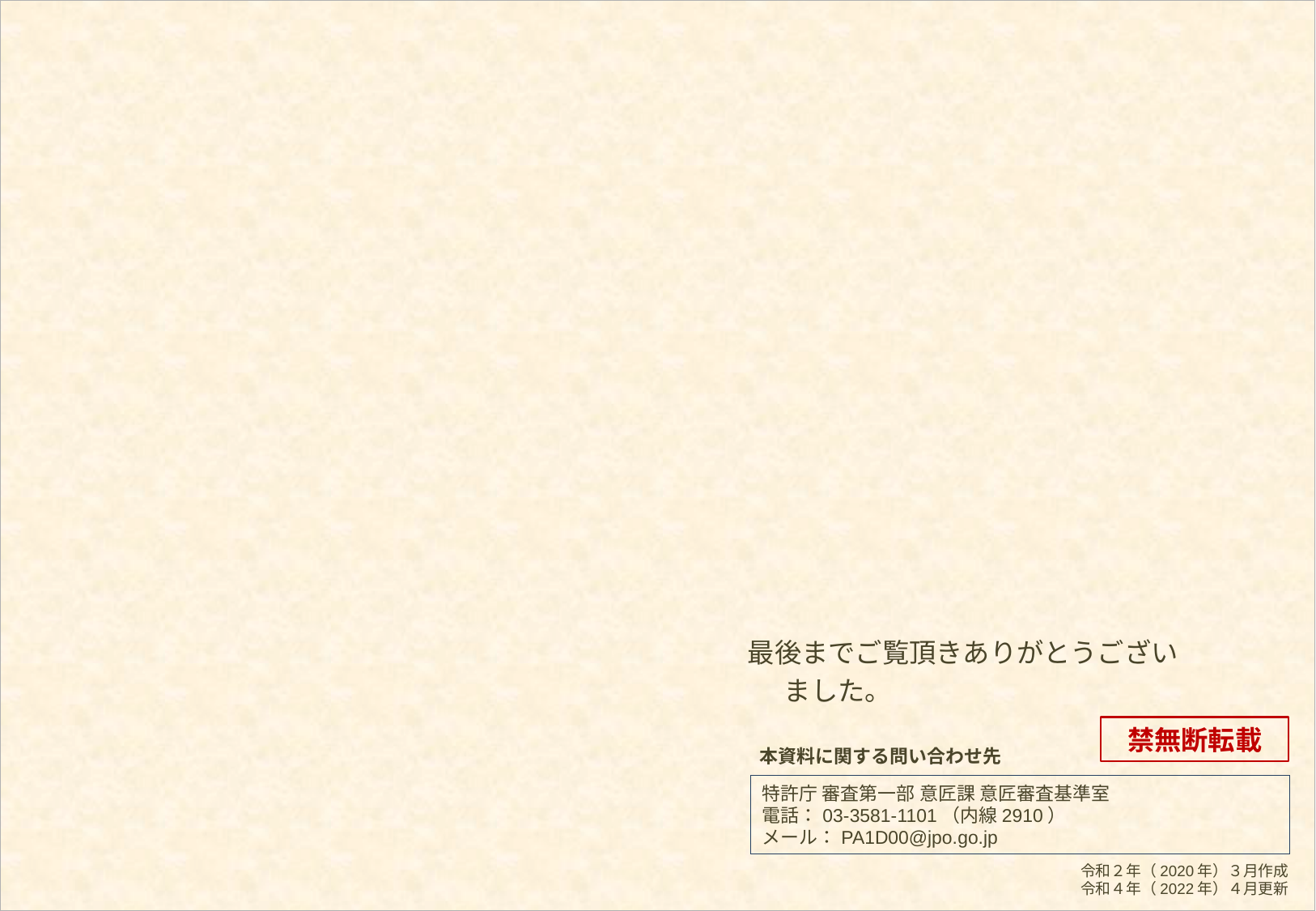

最後までご覧頂きありがとうございました。
禁無断転載
本資料に関する問い合わせ先
特許庁 審査第一部 意匠課 意匠審査基準室
電話：03-3581-1101（内線2910）
メール：PA1D00@jpo.go.jp
令和２年（2020年）３月作成
令和４年（2022年）４月更新